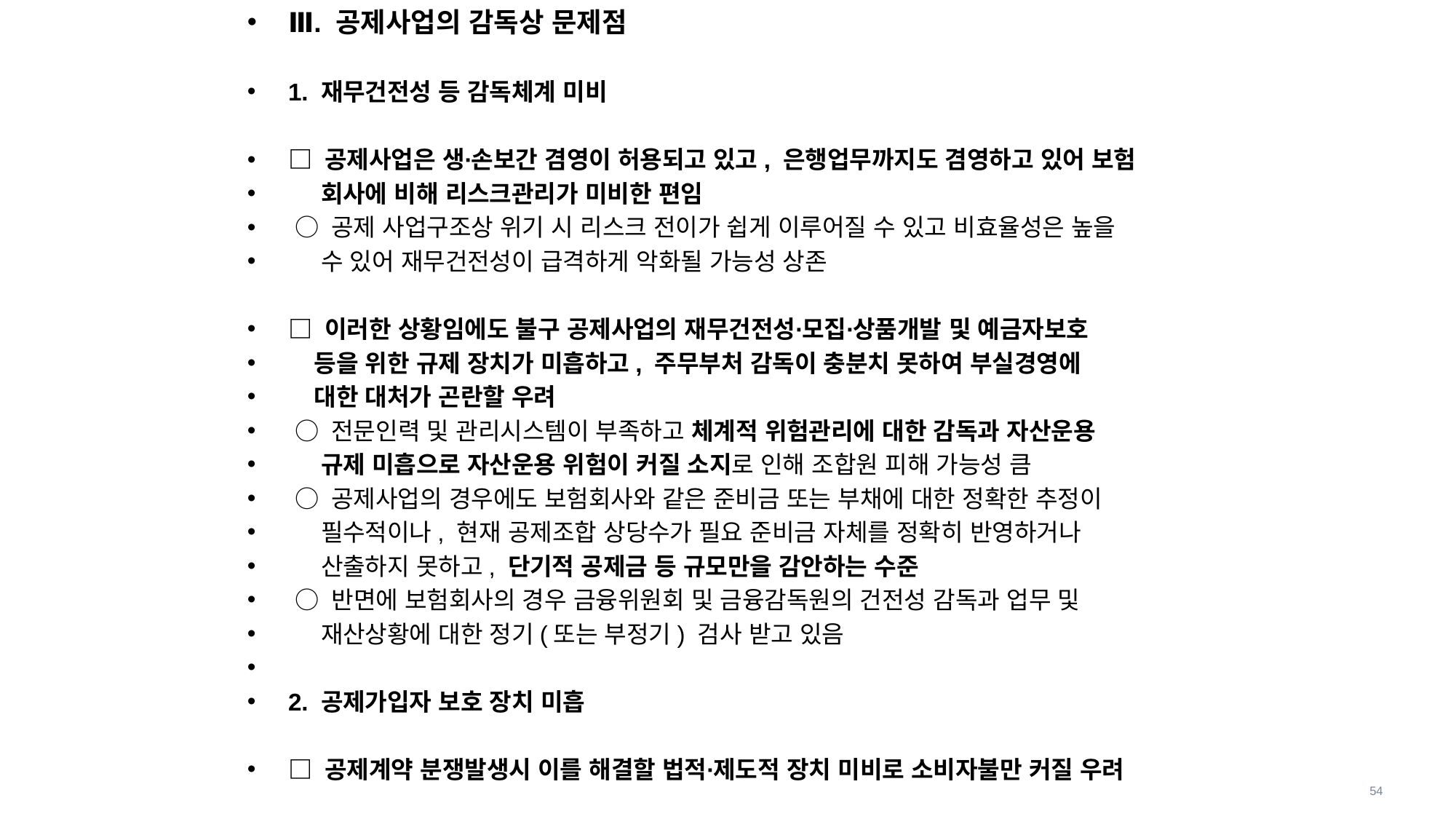

Ⅲ. 공제사업의 감독상 문제점

1. 재무건전성 등 감독체계 미비

□ 공제사업은 생∙손보간 겸영이 허용되고 있고, 은행업무까지도 겸영하고 있어 보험
    회사에 비해 리스크관리가 미비한 편임
 ○ 공제 사업구조상 위기 시 리스크 전이가 쉽게 이루어질 수 있고 비효율성은 높을
    수 있어 재무건전성이 급격하게 악화될 가능성 상존

□ 이러한 상황임에도 불구 공제사업의 재무건전성∙모집∙상품개발 및 예금자보호
   등을 위한 규제 장치가 미흡하고, 주무부처 감독이 충분치 못하여 부실경영에
   대한 대처가 곤란할 우려
 ○ 전문인력 및 관리시스템이 부족하고 체계적 위험관리에 대한 감독과 자산운용
    규제 미흡으로 자산운용 위험이 커질 소지로 인해 조합원 피해 가능성 큼
 ○ 공제사업의 경우에도 보험회사와 같은 준비금 또는 부채에 대한 정확한 추정이
    필수적이나, 현재 공제조합 상당수가 필요 준비금 자체를 정확히 반영하거나
    산출하지 못하고, 단기적 공제금 등 규모만을 감안하는 수준
 ○ 반면에 보험회사의 경우 금융위원회 및 금융감독원의 건전성 감독과 업무 및
    재산상황에 대한 정기(또는 부정기) 검사 받고 있음

2. 공제가입자 보호 장치 미흡

□ 공제계약 분쟁발생시 이를 해결할 법적∙제도적 장치 미비로 소비자불만 커질 우려

54